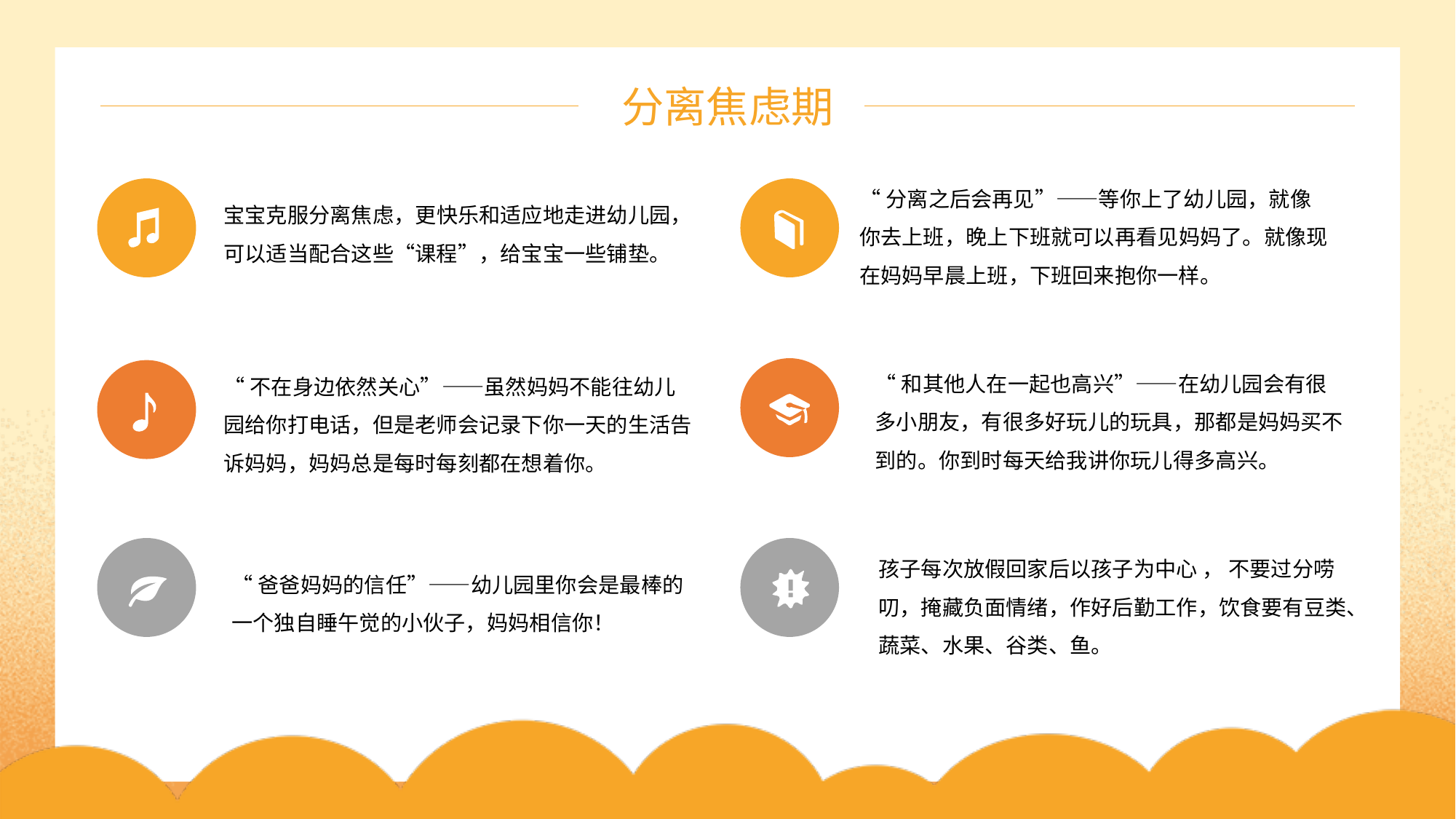

分离焦虑期
“分离之后会再见”——等你上了幼儿园，就像你去上班，晚上下班就可以再看见妈妈了。就像现在妈妈早晨上班，下班回来抱你一样。

宝宝克服分离焦虑，更快乐和适应地走进幼儿园，可以适当配合这些“课程”，给宝宝一些铺垫。

“和其他人在一起也高兴”——在幼儿园会有很多小朋友，有很多好玩儿的玩具，那都是妈妈买不到的。你到时每天给我讲你玩儿得多高兴。
“不在身边依然关心”——虽然妈妈不能往幼儿园给你打电话，但是老师会记录下你一天的生活告诉妈妈，妈妈总是每时每刻都在想着你。

孩子每次放假回家后以孩子为中心 ， 不要过分唠叨，掩藏负面情绪，作好后勤工作，饮食要有豆类、蔬菜、水果、谷类、鱼。
“爸爸妈妈的信任”——幼儿园里你会是最棒的一个独自睡午觉的小伙子，妈妈相信你！